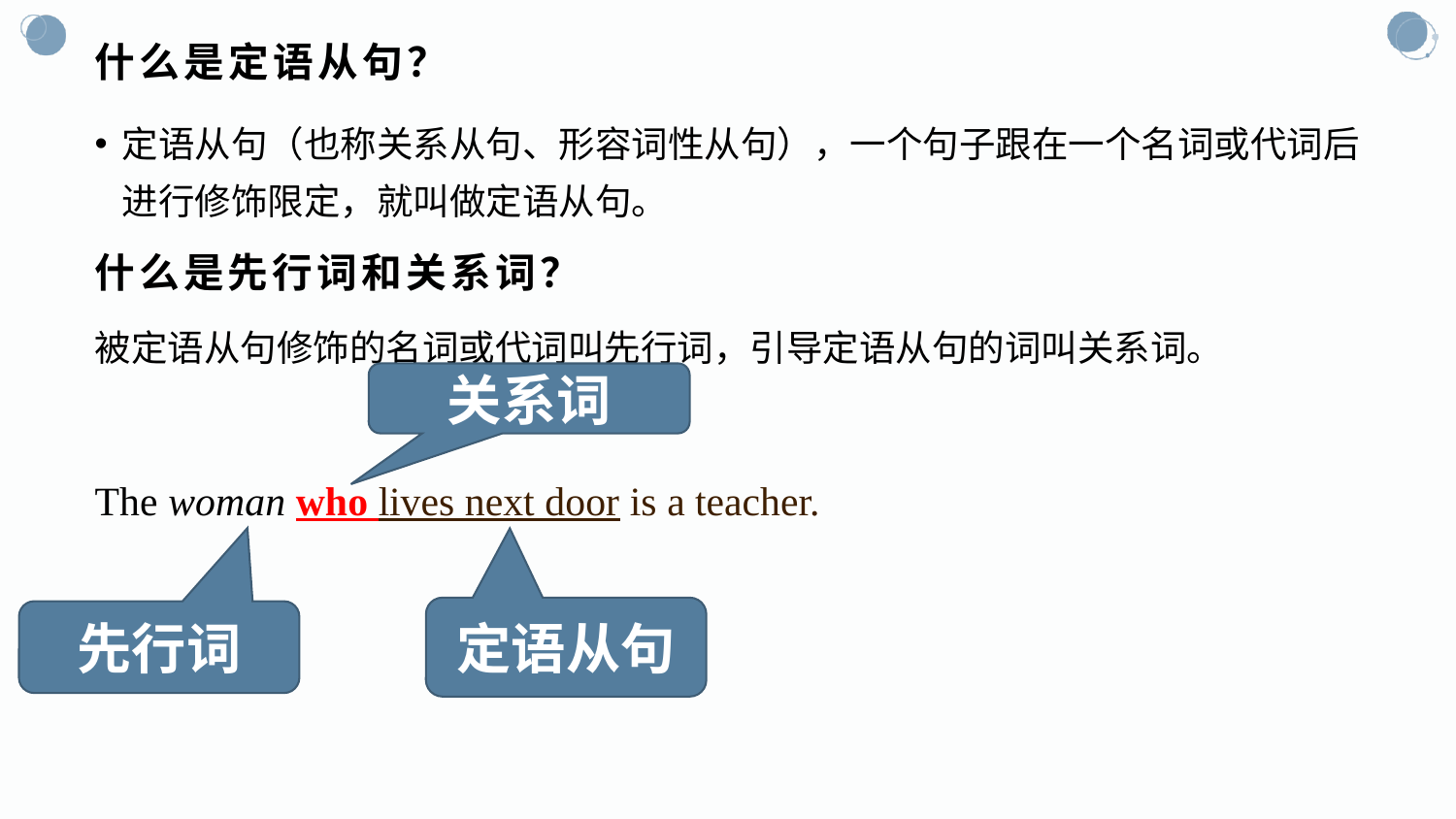

# 什么是定语从句？
定语从句（也称关系从句、形容词性从句），一个句子跟在一个名词或代词后进行修饰限定，就叫做定语从句。
什么是先行词和关系词？
被定语从句修饰的名词或代词叫先行词，引导定语从句的词叫关系词。

关系词
The woman who lives next door is a teacher.

定语从句
先行词